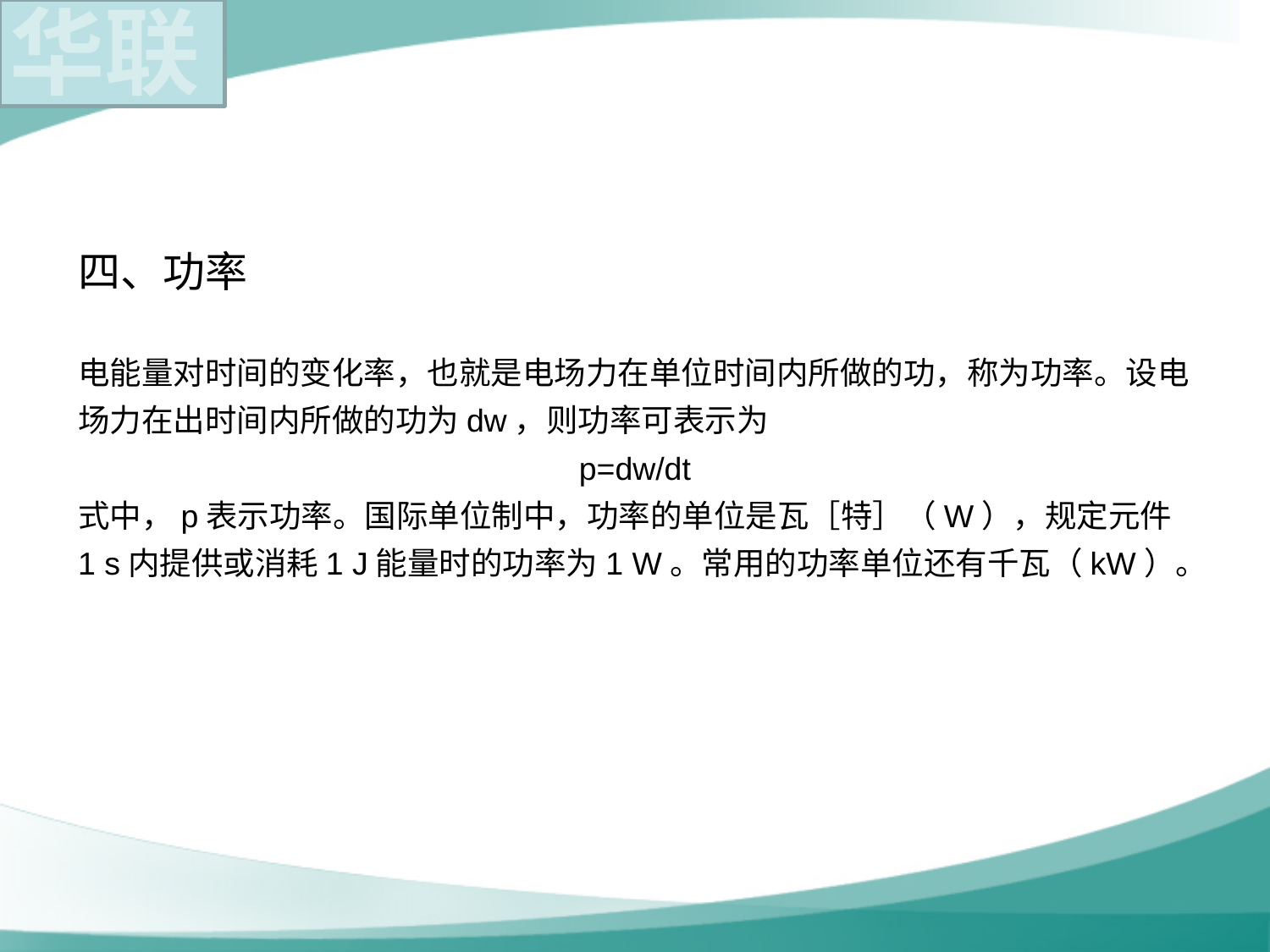

四、功率
电能量对时间的变化率，也就是电场力在单位时间内所做的功，称为功率。设电场力在出时间内所做的功为dw，则功率可表示为
p=dw/dt
式中，p表示功率。国际单位制中，功率的单位是瓦［特］（W），规定元件1 s内提供或消耗1 J能量时的功率为1 W。常用的功率单位还有千瓦（kW）。